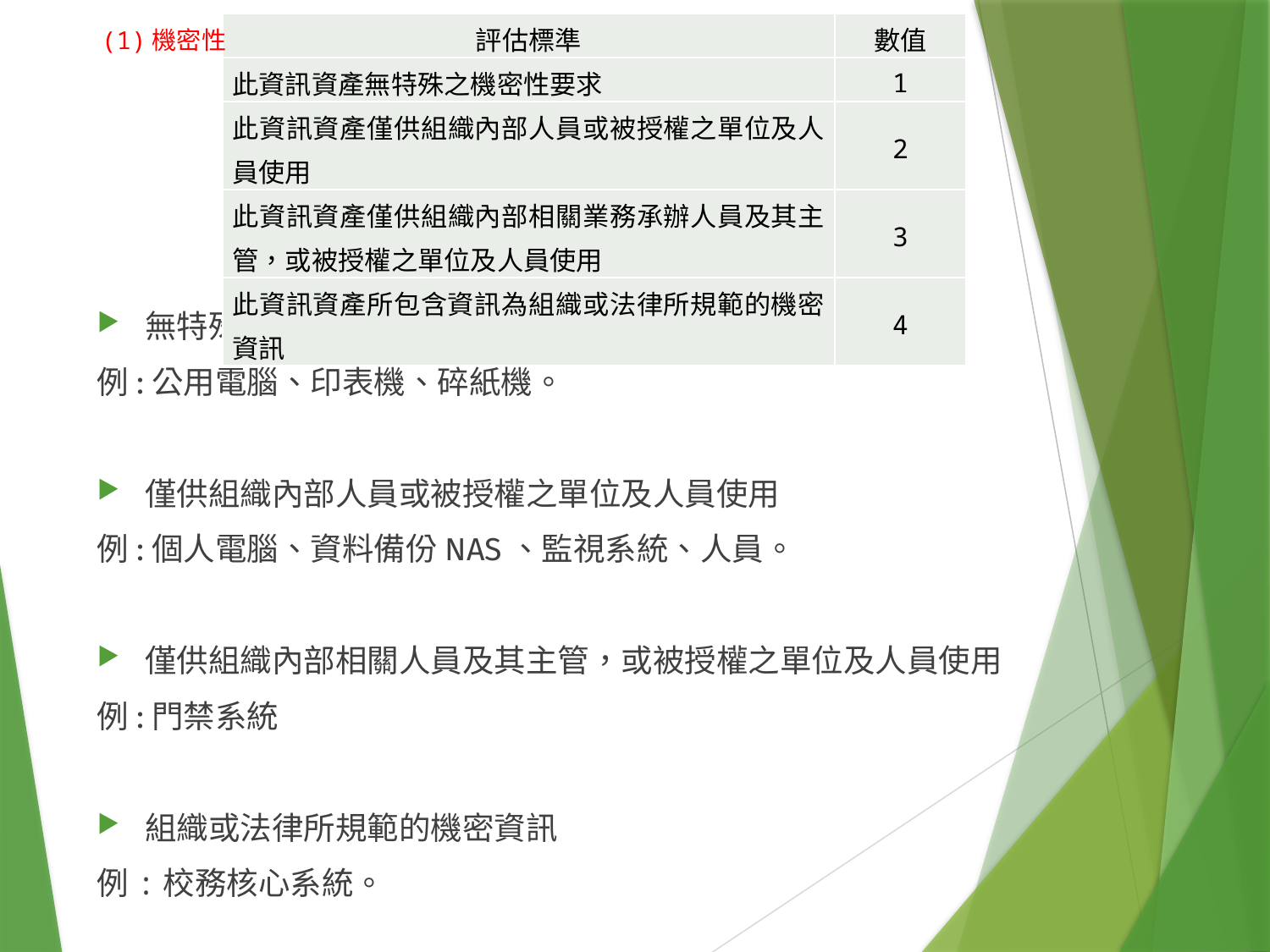

| 評估標準 | 數值 |
| --- | --- |
| 此資訊資產無特殊之機密性要求 | 1 |
| 此資訊資產僅供組織內部人員或被授權之單位及人員使用 | 2 |
| 此資訊資產僅供組織內部相關業務承辦人員及其主管，或被授權之單位及人員使用 | 3 |
| 此資訊資產所包含資訊為組織或法律所規範的機密資訊 | 4 |
(1)機密性
無特殊之機密性要求
例:公用電腦、印表機、碎紙機。

僅供組織內部人員或被授權之單位及人員使用
例:個人電腦、資料備份NAS、監視系統、人員。

僅供組織內部相關人員及其主管，或被授權之單位及人員使用
例:門禁系統

組織或法律所規範的機密資訊
例:校務核心系統。